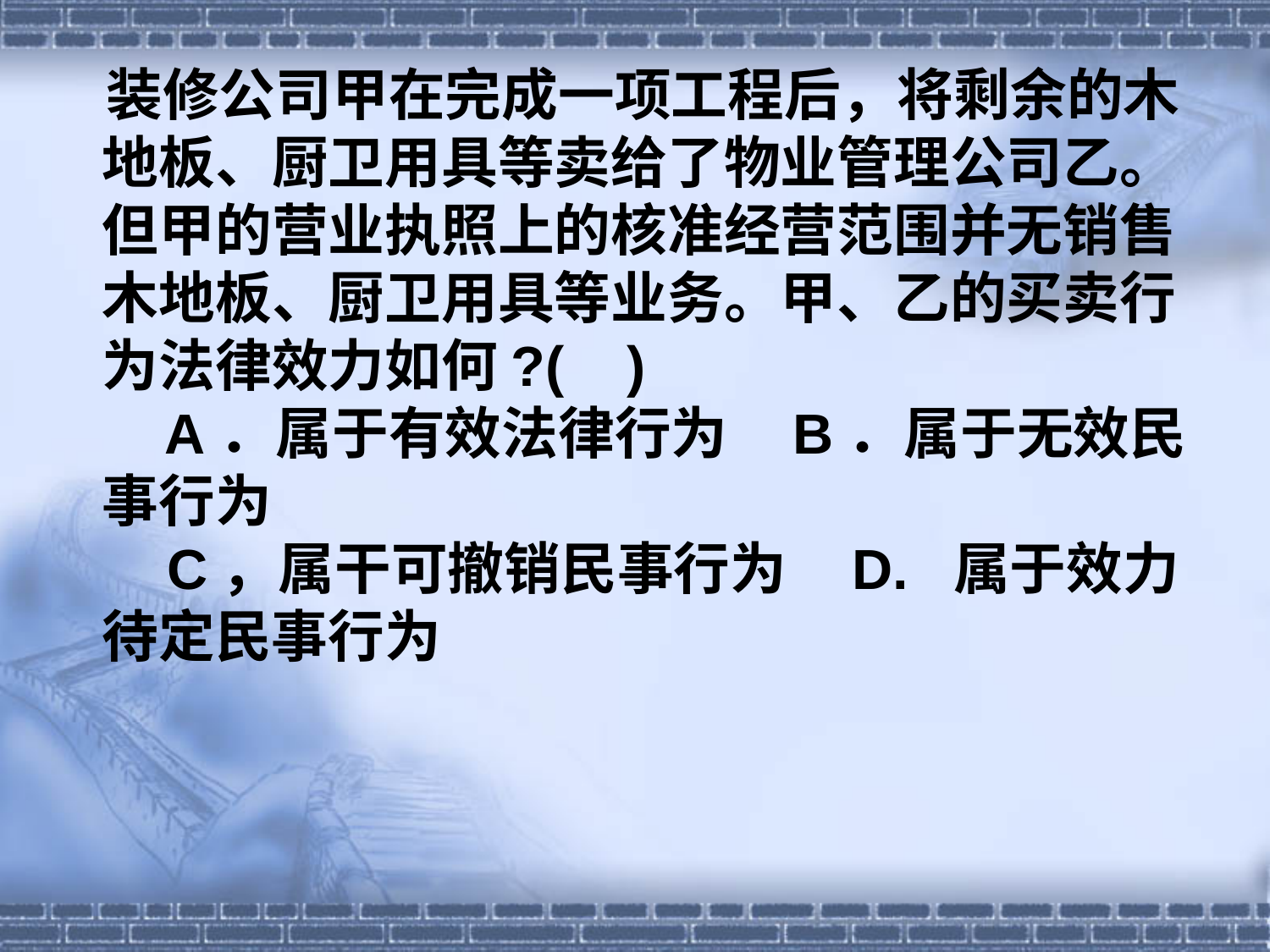

装修公司甲在完成一项工程后，将剩余的木地板、厨卫用具等卖给了物业管理公司乙。但甲的营业执照上的核准经营范围并无销售木地板、厨卫用具等业务。甲、乙的买卖行为法律效力如何?(    )
    A．属于有效法律行为    B．属于无效民事行为
    C，属干可撤销民事行为    D.  属于效力待定民事行为